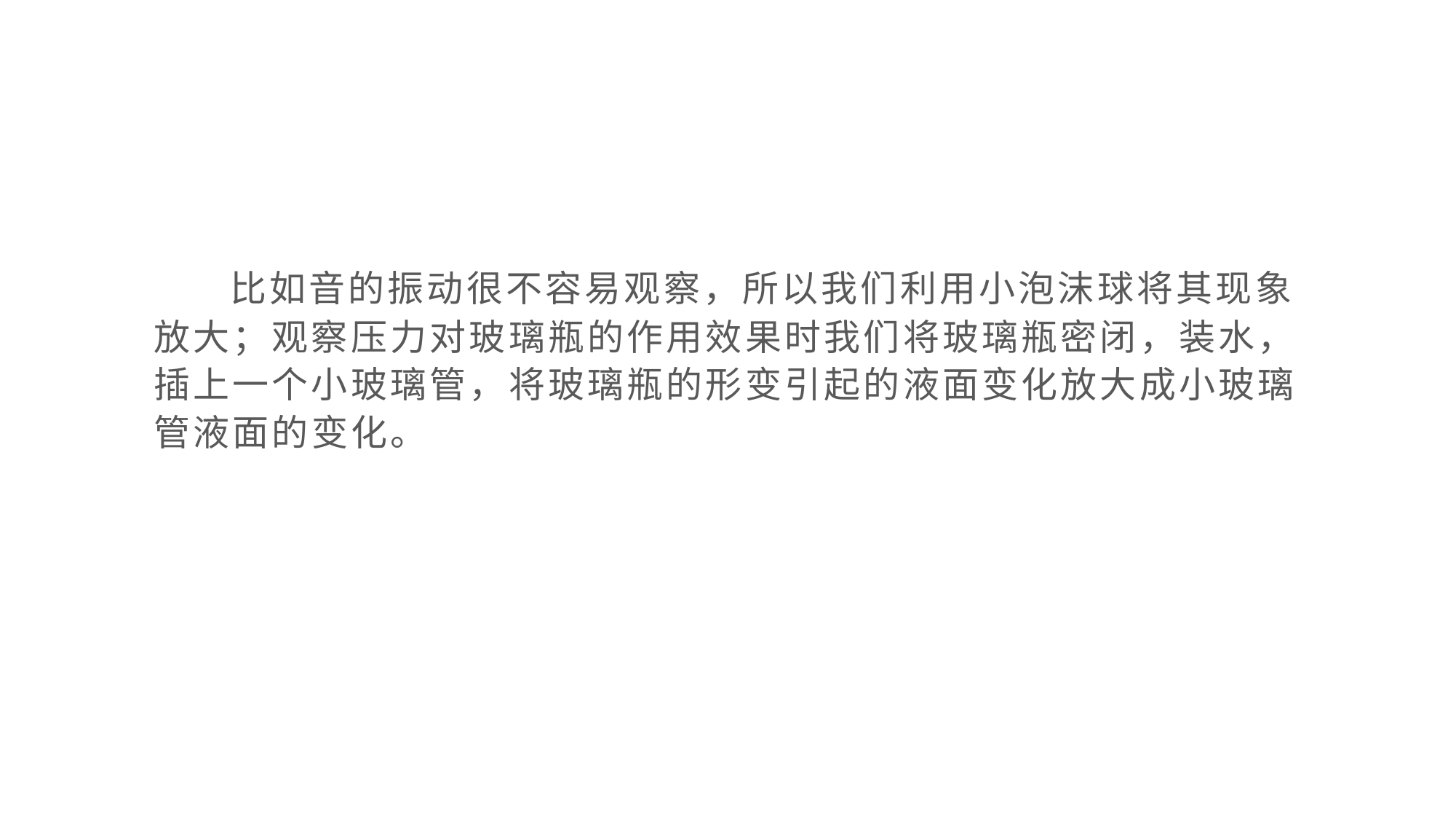

比如音的振动很不容易观察，所以我们利用小泡沫球将其现象放大；观察压力对玻璃瓶的作用效果时我们将玻璃瓶密闭，装水，插上一个小玻璃管，将玻璃瓶的形变引起的液面变化放大成小玻璃管液面的变化。